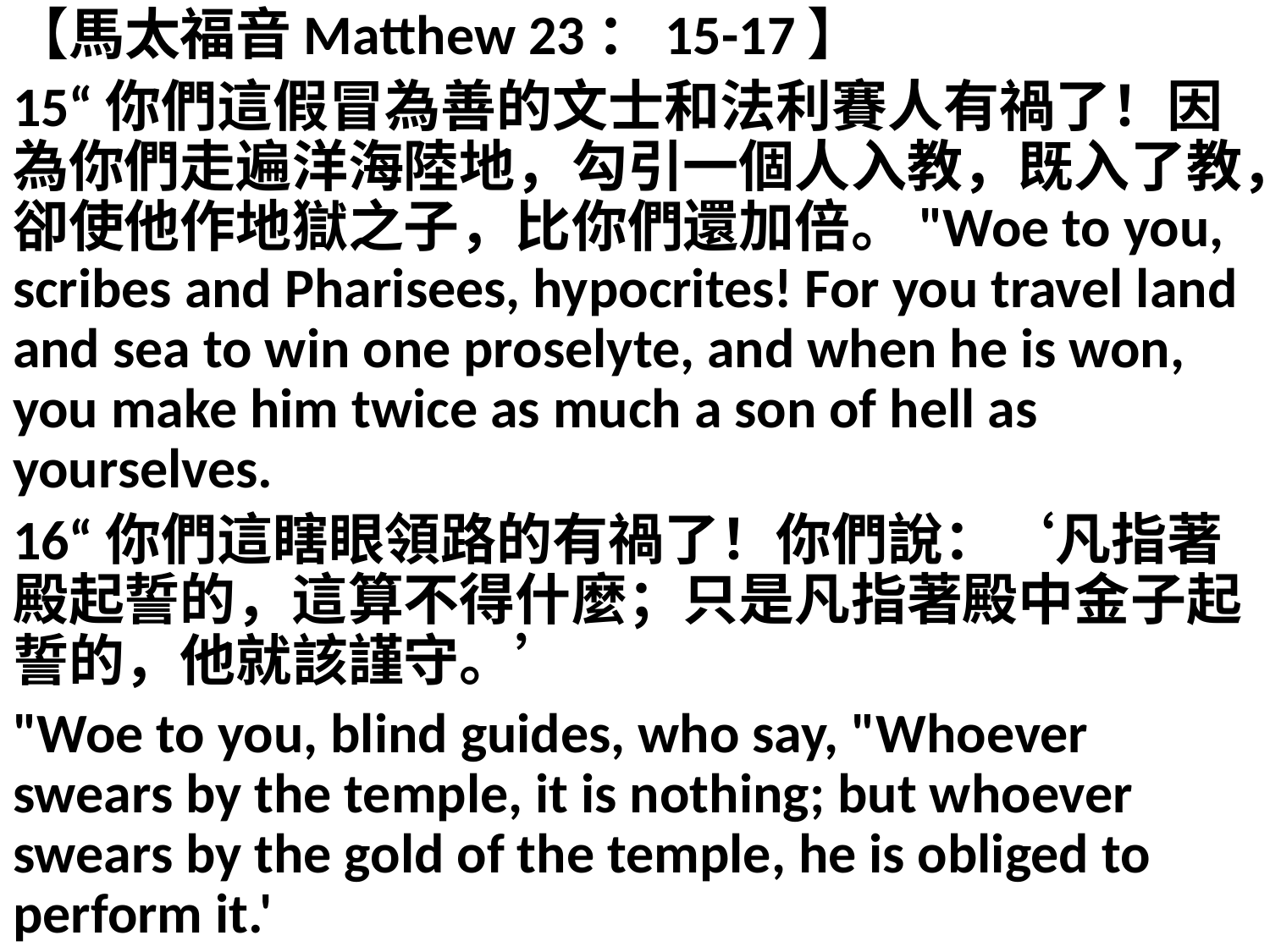

【馬太福音Matthew 23：15-17】
15“你們這假冒為善的文士和法利賽人有禍了！因為你們走遍洋海陸地，勾引一個人入教，既入了教，卻使他作地獄之子，比你們還加倍。"Woe to you, scribes and Pharisees, hypocrites! For you travel land and sea to win one proselyte, and when he is won, you make him twice as much a son of hell as yourselves.
16“你們這瞎眼領路的有禍了！你們說：‘凡指著殿起誓的，這算不得什麼；只是凡指著殿中金子起誓的，他就該謹守。’
"Woe to you, blind guides, who say, "Whoever swears by the temple, it is nothing; but whoever swears by the gold of the temple, he is obliged to perform it.'